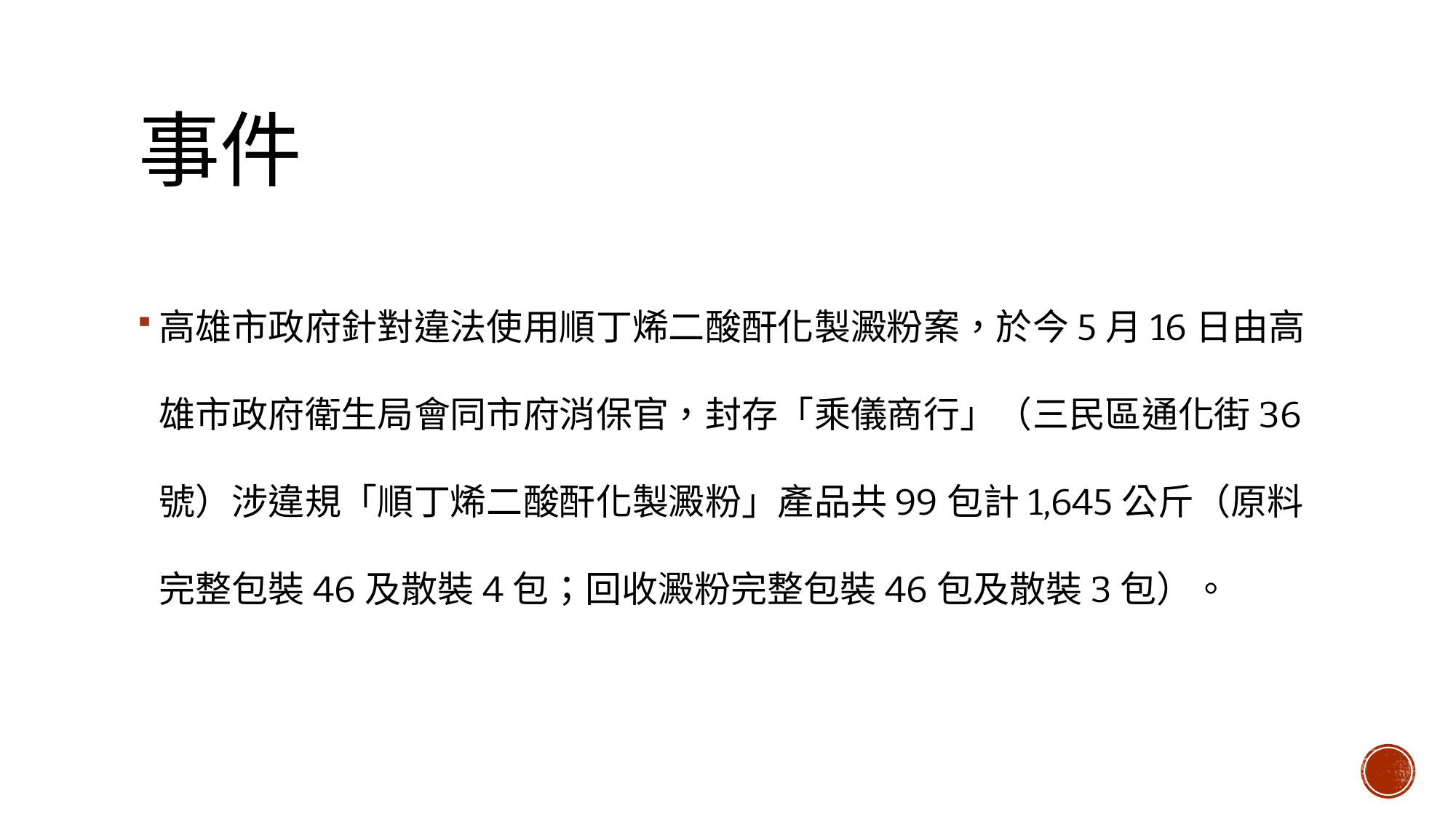

# 事件
高雄市政府針對違法使用順丁烯二酸酐化製澱粉案，於今5月16日由高雄市政府衛生局會同市府消保官，封存「乘儀商行」（三民區通化街36號）涉違規「順丁烯二酸酐化製澱粉」產品共99包計1,645公斤（原料完整包裝46及散裝4包；回收澱粉完整包裝46包及散裝3包）。